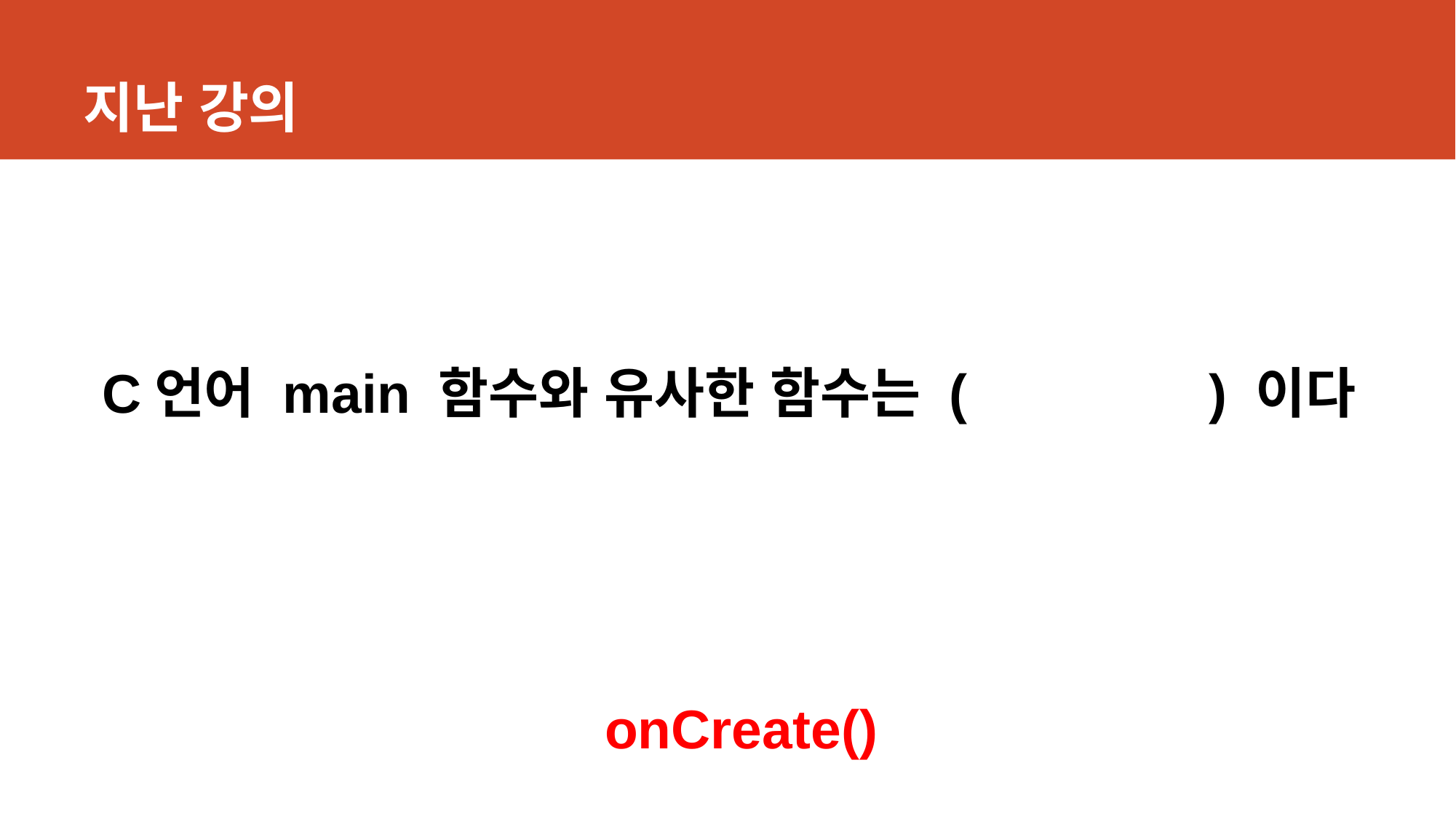

# 지난 강의
C언어 main 함수와 유사한 함수는 (                ) 이다
onCreate()